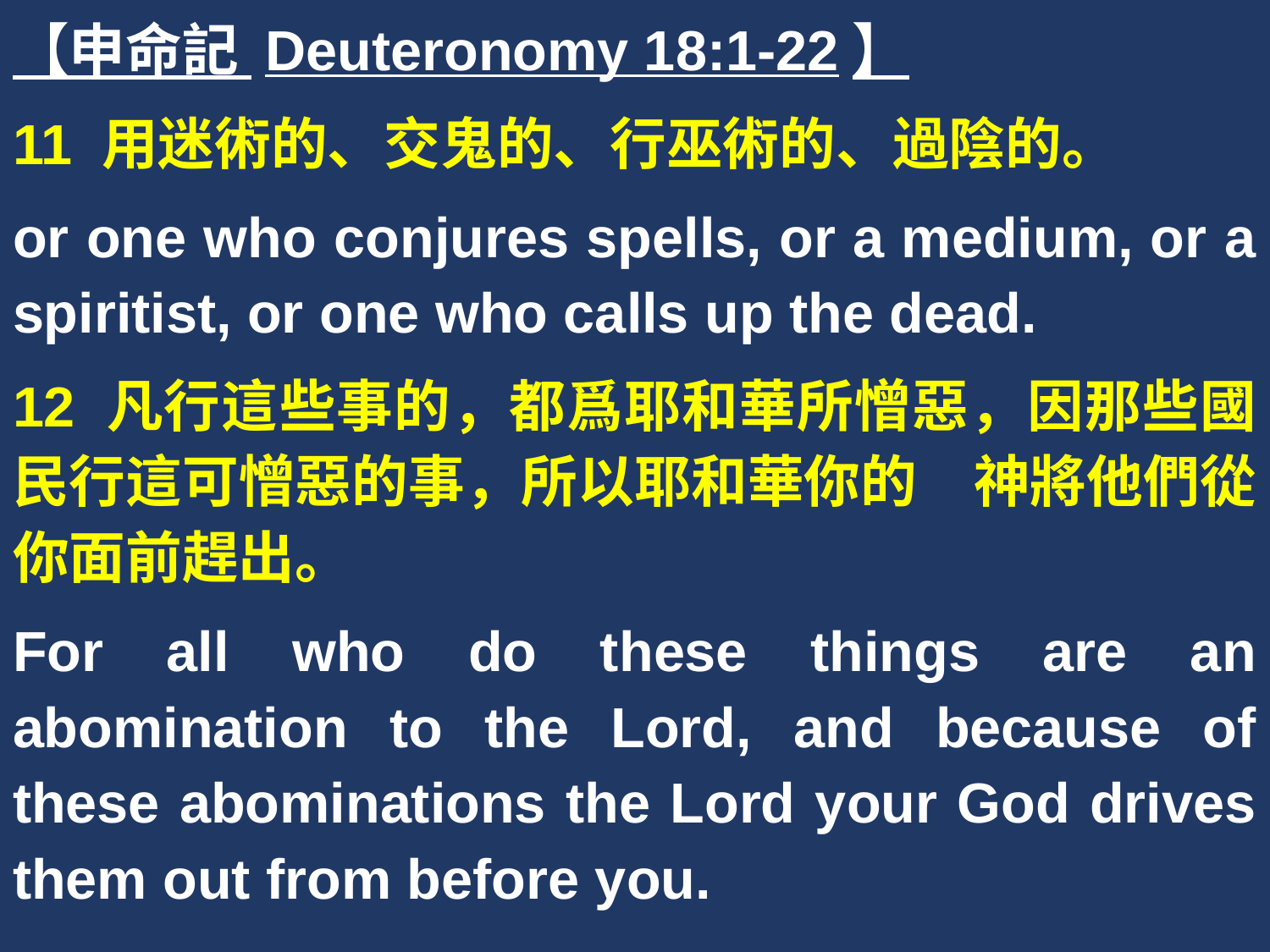

【申命記 Deuteronomy 18:1-22】
11 用迷術的、交鬼的、行巫術的、過陰的。
or one who conjures spells, or a medium, or a spiritist, or one who calls up the dead.
12 凡行這些事的，都爲耶和華所憎惡，因那些國民行這可憎惡的事，所以耶和華你的　神將他們從你面前趕出。
For all who do these things are an abomination to the Lord, and because of these abominations the Lord your God drives them out from before you.